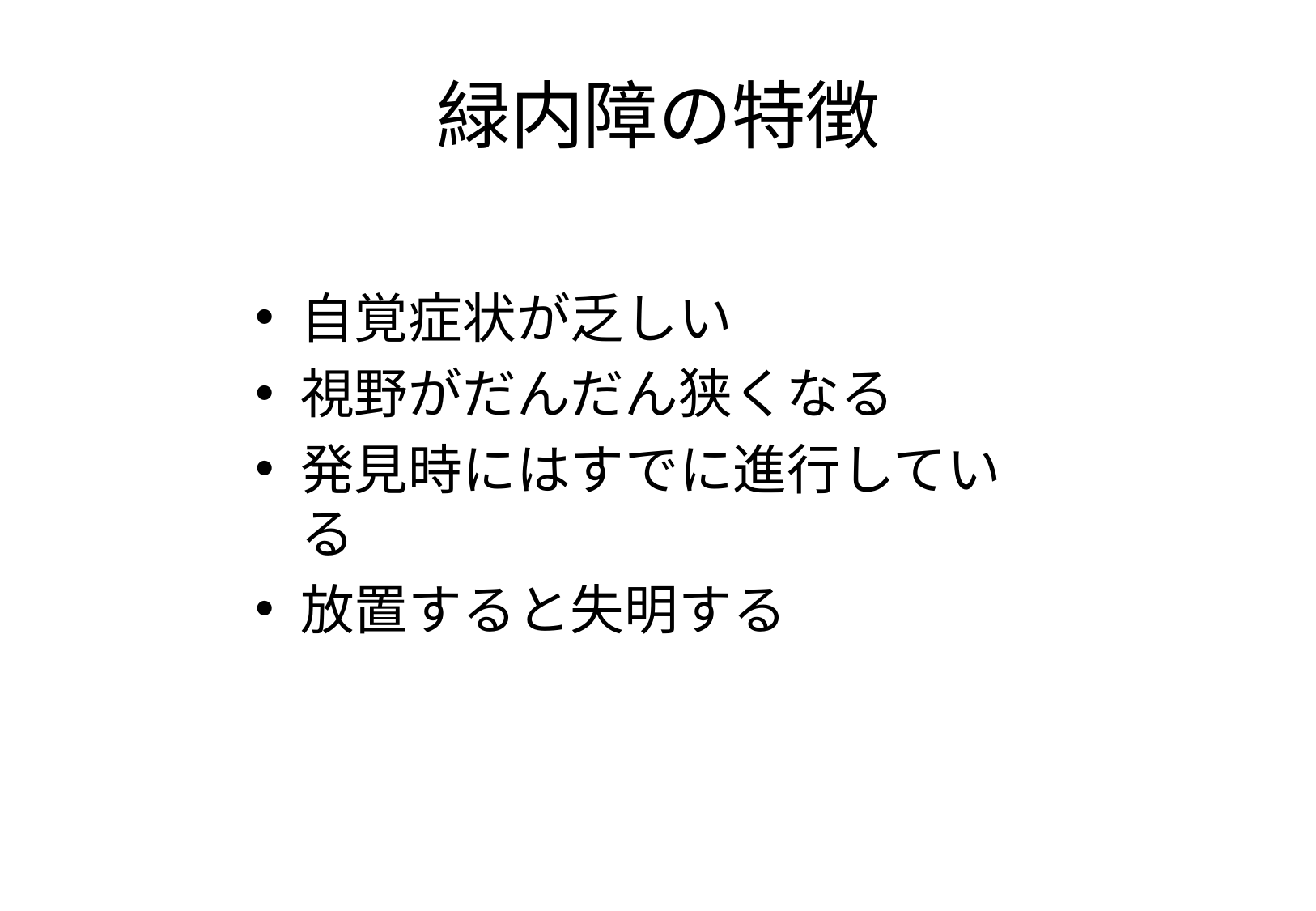

# 緑内障の特徴

自覚症状が乏しい
視野がだんだん狭くなる
発見時にはすでに進行している
放置すると失明する